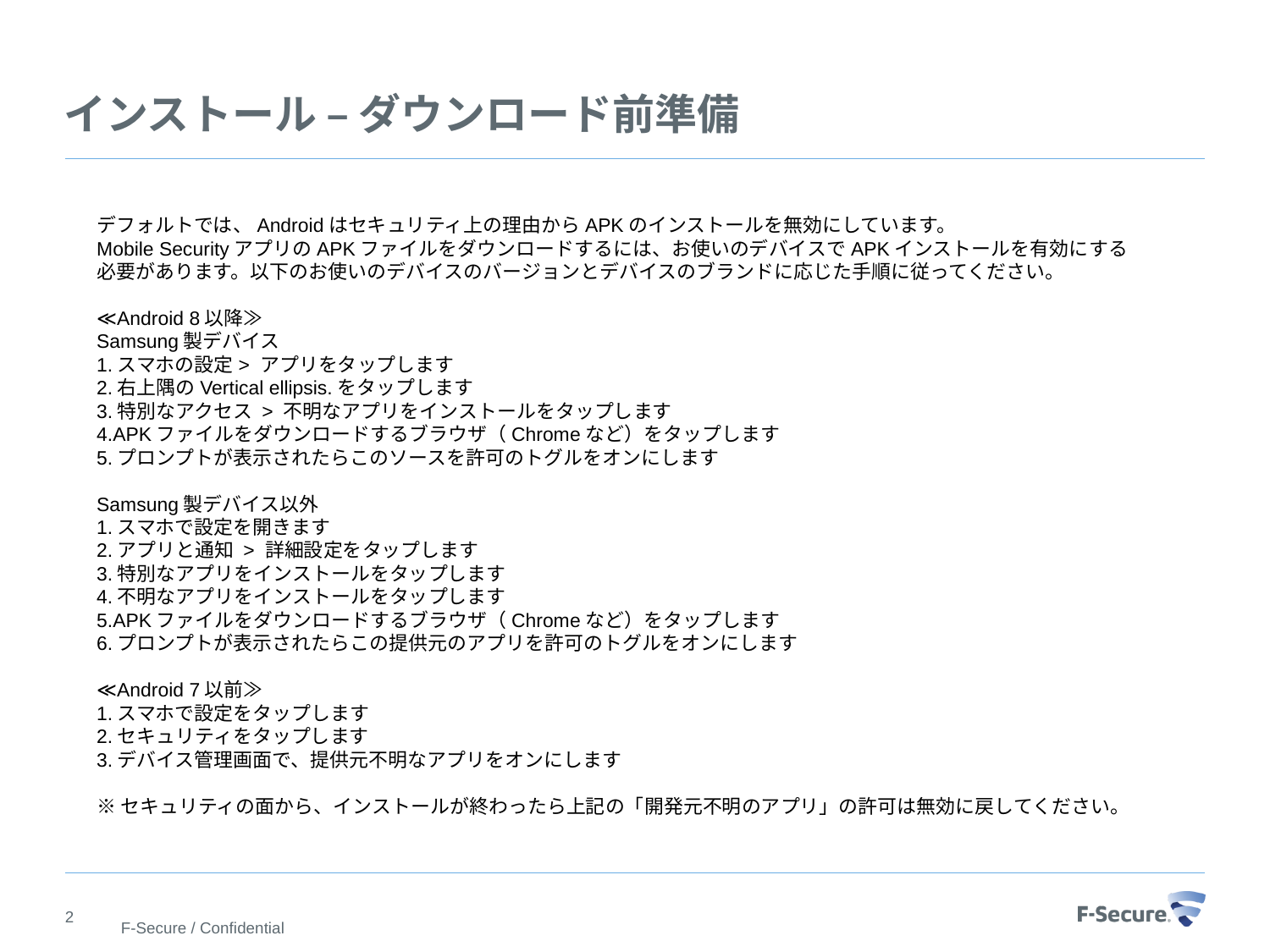

# インストール – ダウンロード前準備
デフォルトでは、Androidはセキュリティ上の理由からAPKのインストールを無効にしています。
Mobile SecurityアプリのAPKファイルをダウンロードするには、お使いのデバイスでAPKインストールを有効にする必要があります。以下のお使いのデバイスのバージョンとデバイスのブランドに応じた手順に従ってください。

≪Android 8以降≫
Samsung製デバイス
1.スマホの設定> アプリをタップします
2.右上隅のVertical ellipsis.をタップします
3.特別なアクセス > 不明なアプリをインストールをタップします
4.APKファイルをダウンロードするブラウザ（Chromeなど）をタップします
5.プロンプトが表示されたらこのソースを許可のトグルをオンにします

Samsung製デバイス以外
1.スマホで設定を開きます
2.アプリと通知 > 詳細設定をタップします
3.特別なアプリをインストールをタップします
4.不明なアプリをインストールをタップします
5.APKファイルをダウンロードするブラウザ（Chromeなど）をタップします
6.プロンプトが表示されたらこの提供元のアプリを許可のトグルをオンにします

≪Android 7以前≫
1.スマホで設定をタップします
2.セキュリティをタップします
3.デバイス管理画面で、提供元不明なアプリをオンにします

※セキュリティの面から、インストールが終わったら上記の「開発元不明のアプリ」の許可は無効に戻してください。
2
© F-Secure / Confidential